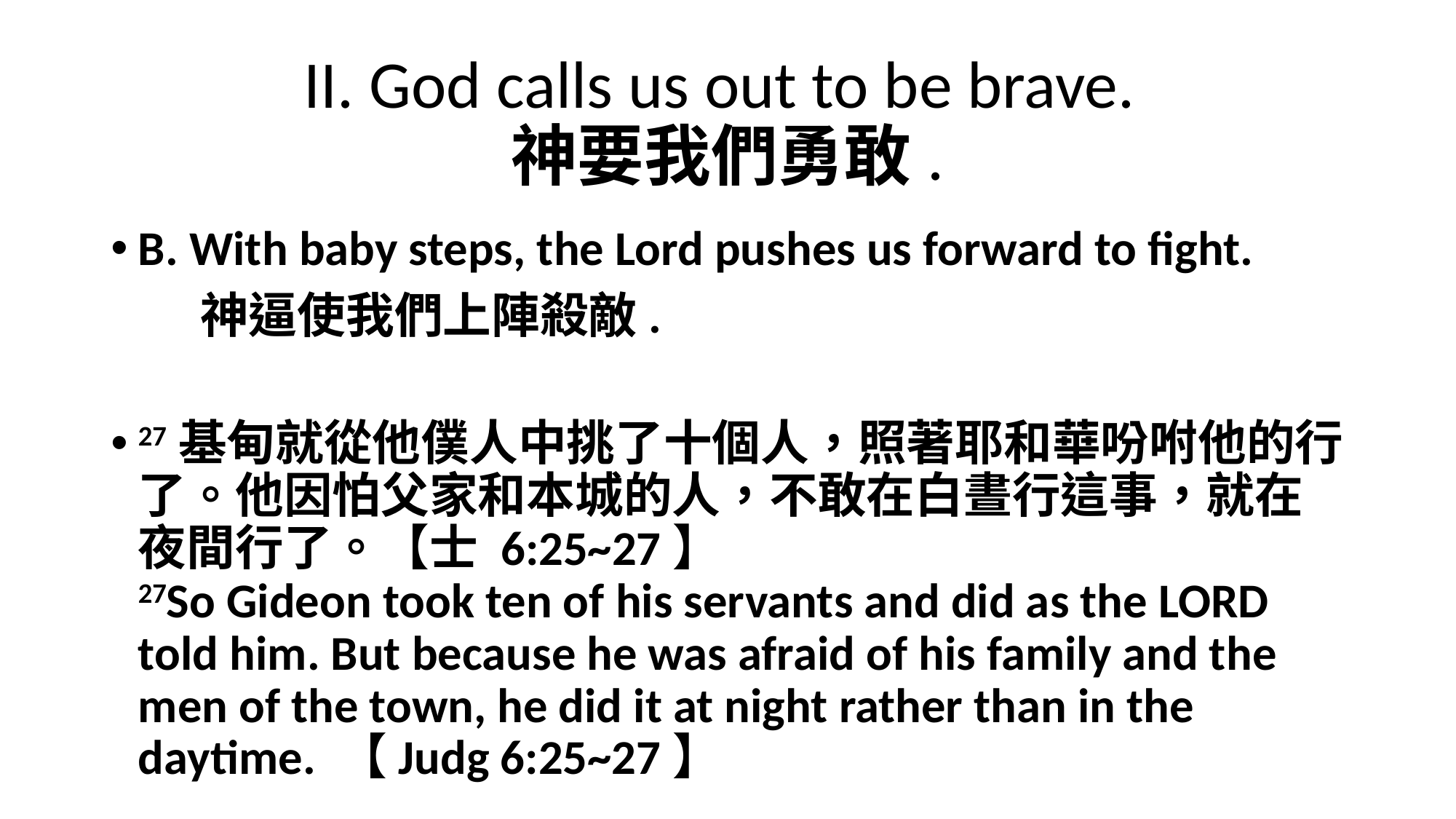

# II. God calls us out to be brave. 神要我們勇敢.
B. With baby steps, the Lord pushes us forward to fight.
       神逼使我們上陣殺敵.

27基甸就從他僕人中挑了十個人，照著耶和華吩咐他的行了。他因怕父家和本城的人，不敢在白晝行這事，就在夜間行了。【士 6:25~27】
27So Gideon took ten of his servants and did as the LORD told him. But because he was afraid of his family and the men of the town, he did it at night rather than in the daytime. 【Judg 6:25~27】